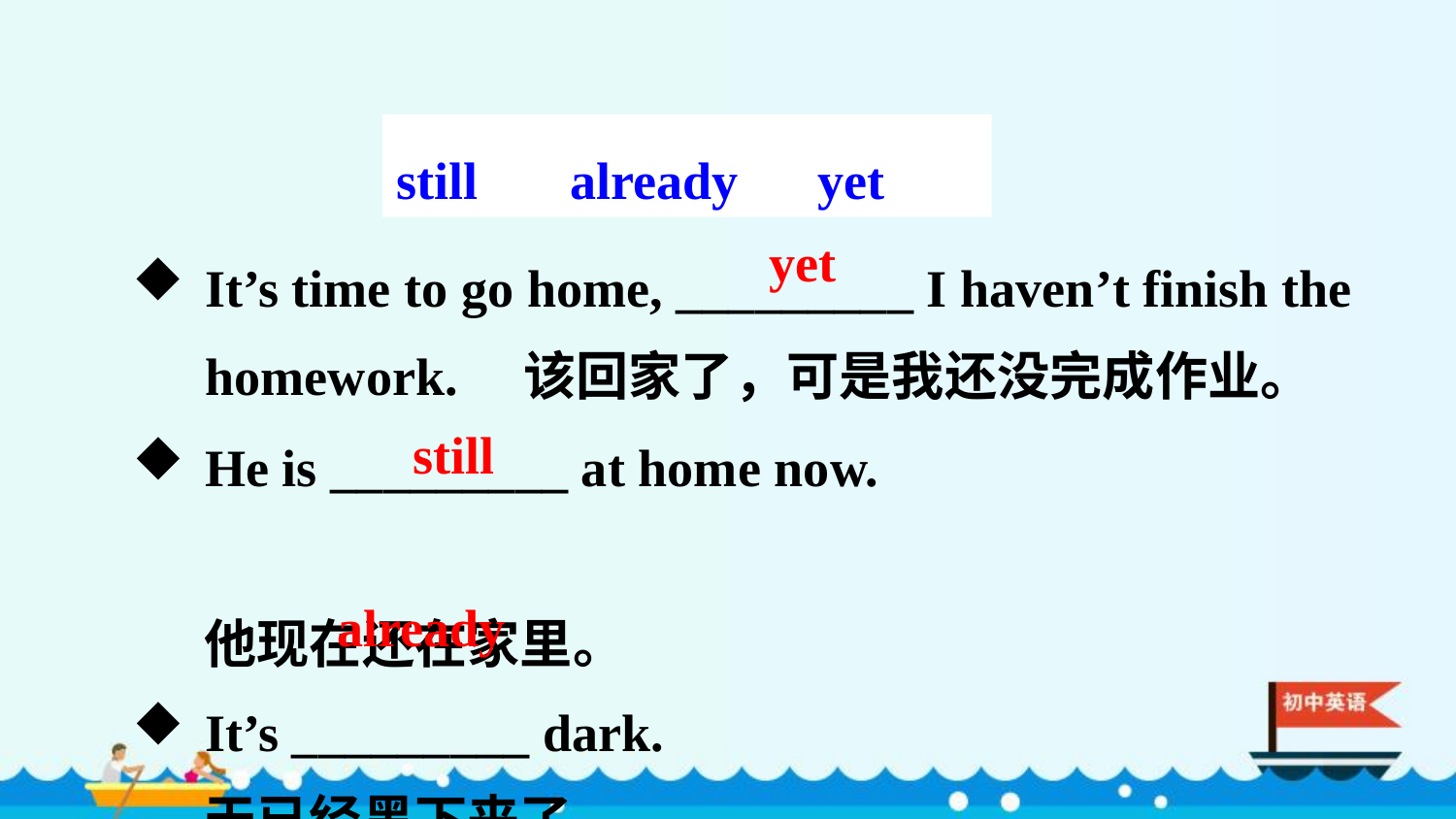

still       already      yet
It’s time to go home, _________ I haven’t finish the homework.    该回家了，可是我还没完成作业。
yet
He is _________ at home now.
     他现在还在家里。
It’s _________ dark.
     天已经黑下来了。
still
already